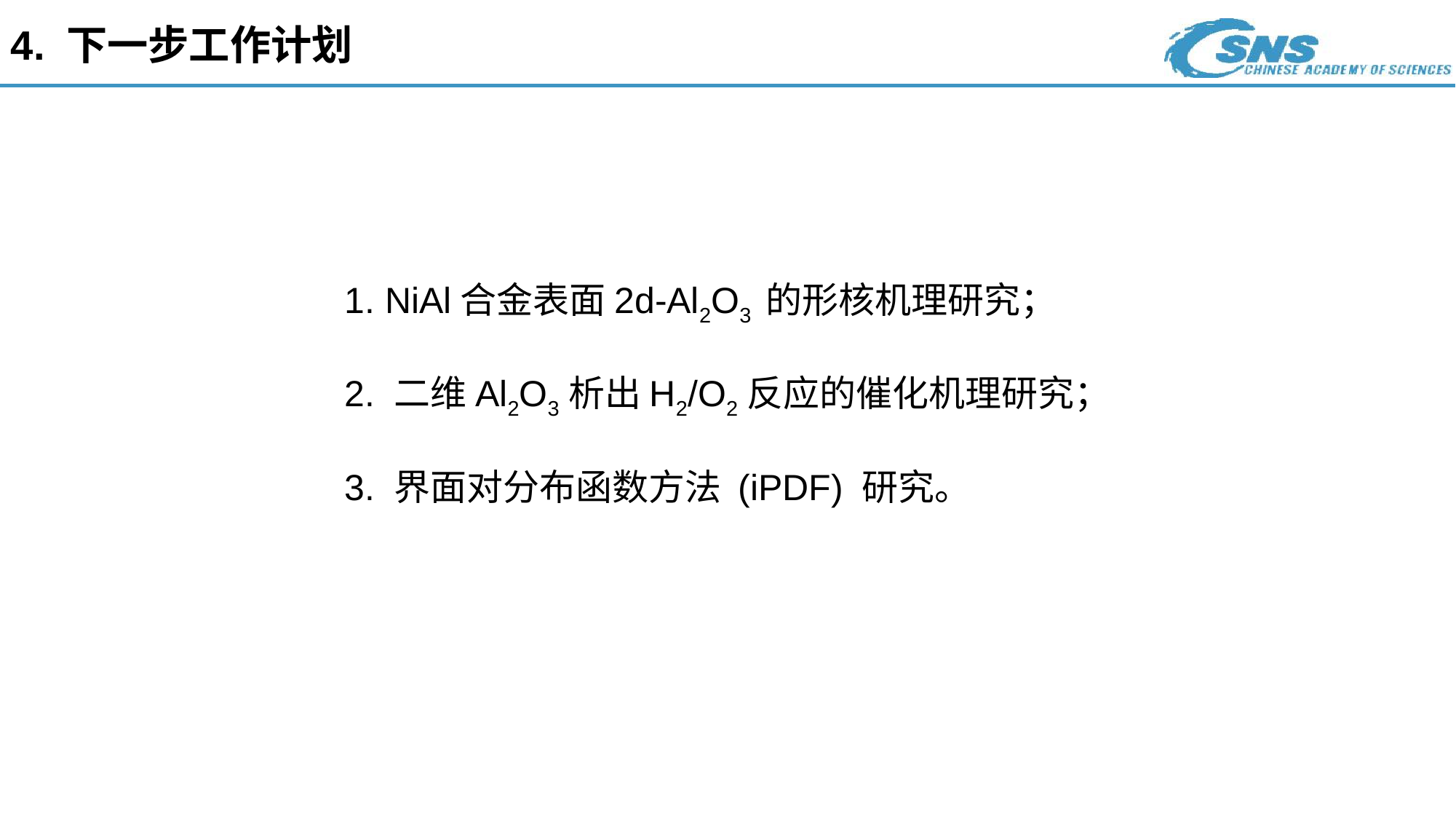

4. 下一步工作计划
1. NiAl合金表面2d-Al2O3 的形核机理研究；

2. 二维Al2O3析出H2/O2反应的催化机理研究；

3. 界面对分布函数方法 (iPDF) 研究。